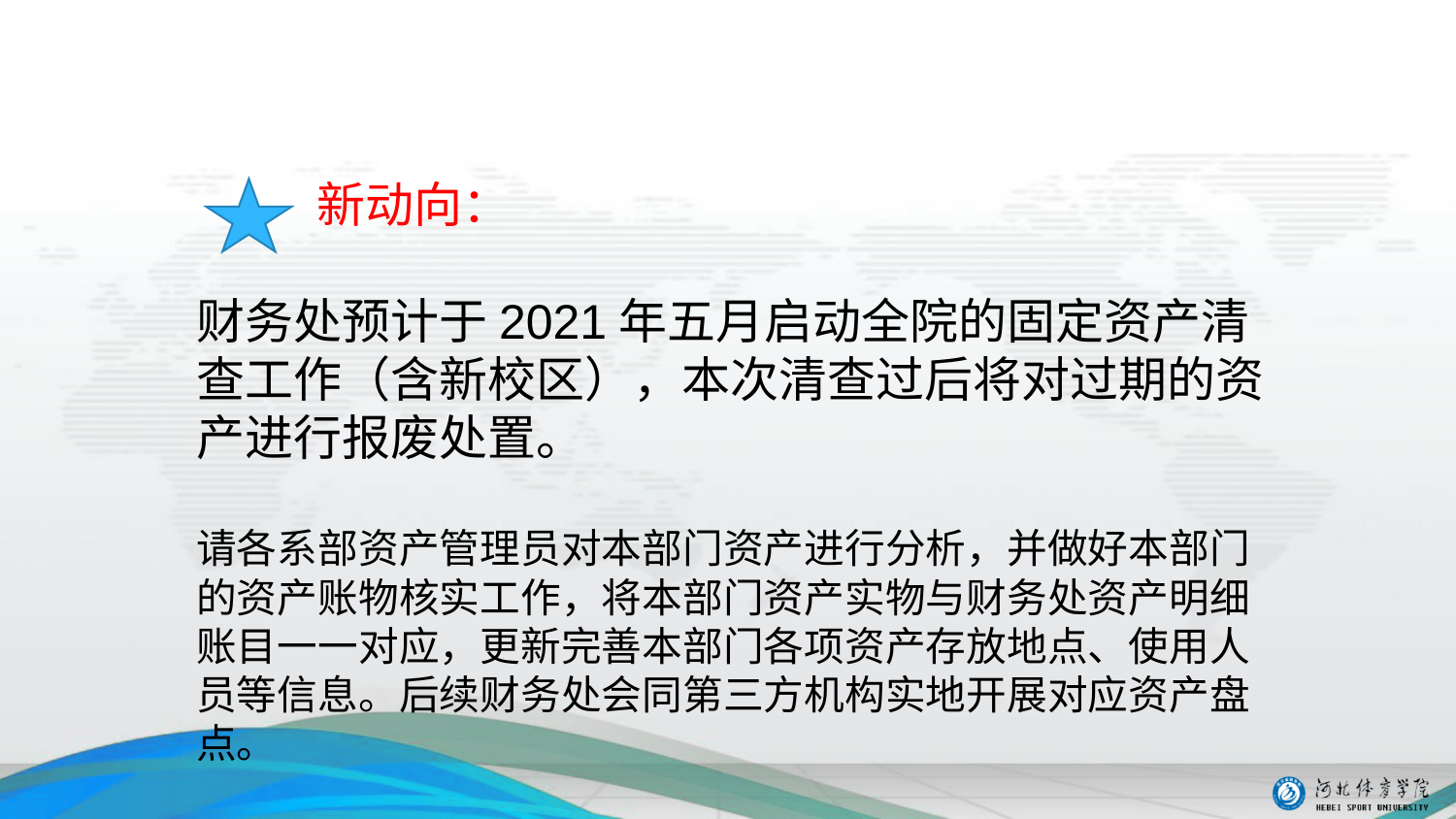

新动向：

财务处预计于2021年五月启动全院的固定资产清查工作（含新校区），本次清查过后将对过期的资产进行报废处置。

请各系部资产管理员对本部门资产进行分析，并做好本部门的资产账物核实工作，将本部门资产实物与财务处资产明细账目一一对应，更新完善本部门各项资产存放地点、使用人员等信息。后续财务处会同第三方机构实地开展对应资产盘点。